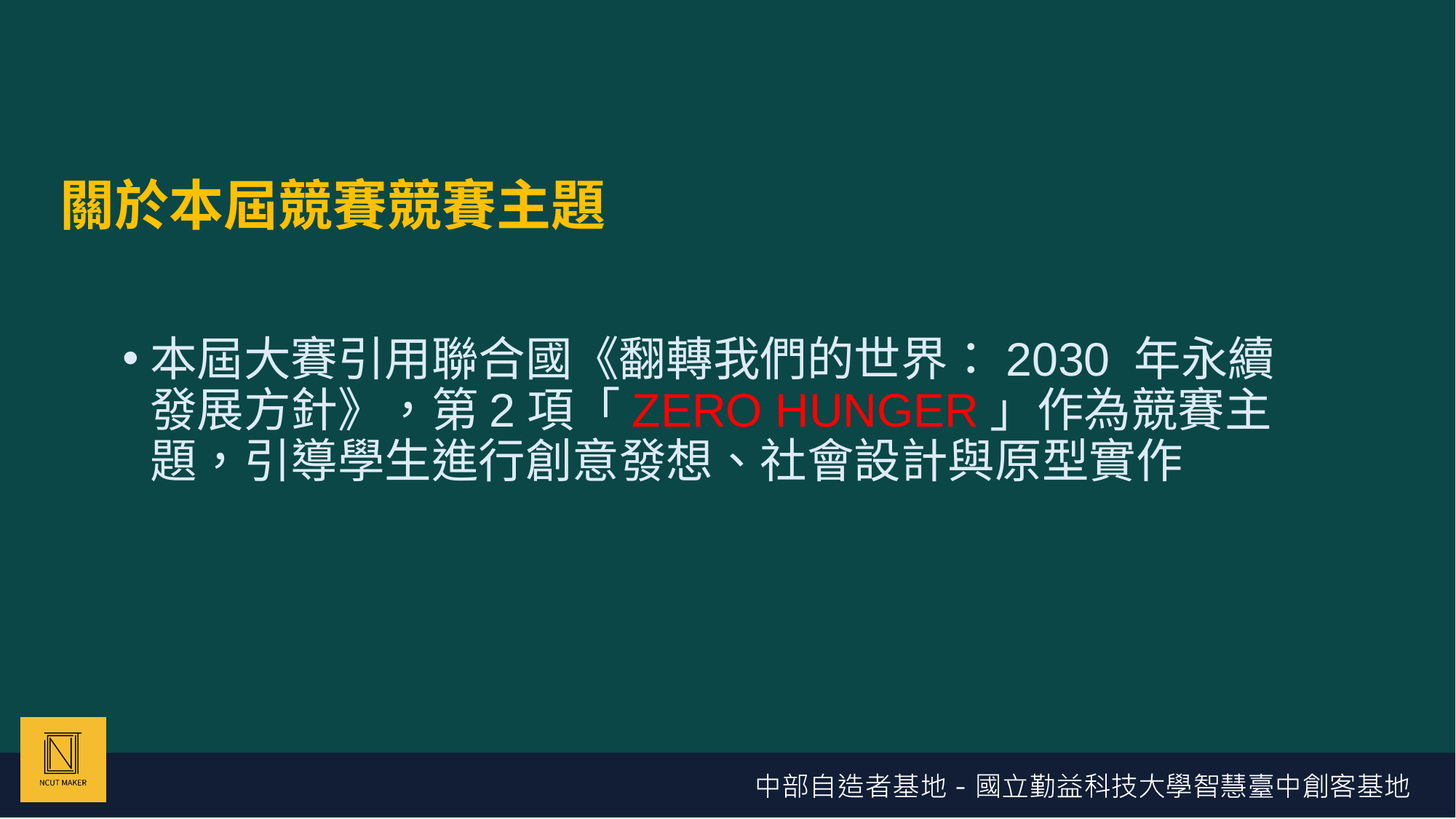

關於本屆競賽競賽主題
本屆大賽引用聯合國《翻轉我們的世界：2030 年永續發展方針》，第2項「ZERO HUNGER」作為競賽主題，引導學生進行創意發想、社會設計與原型實作